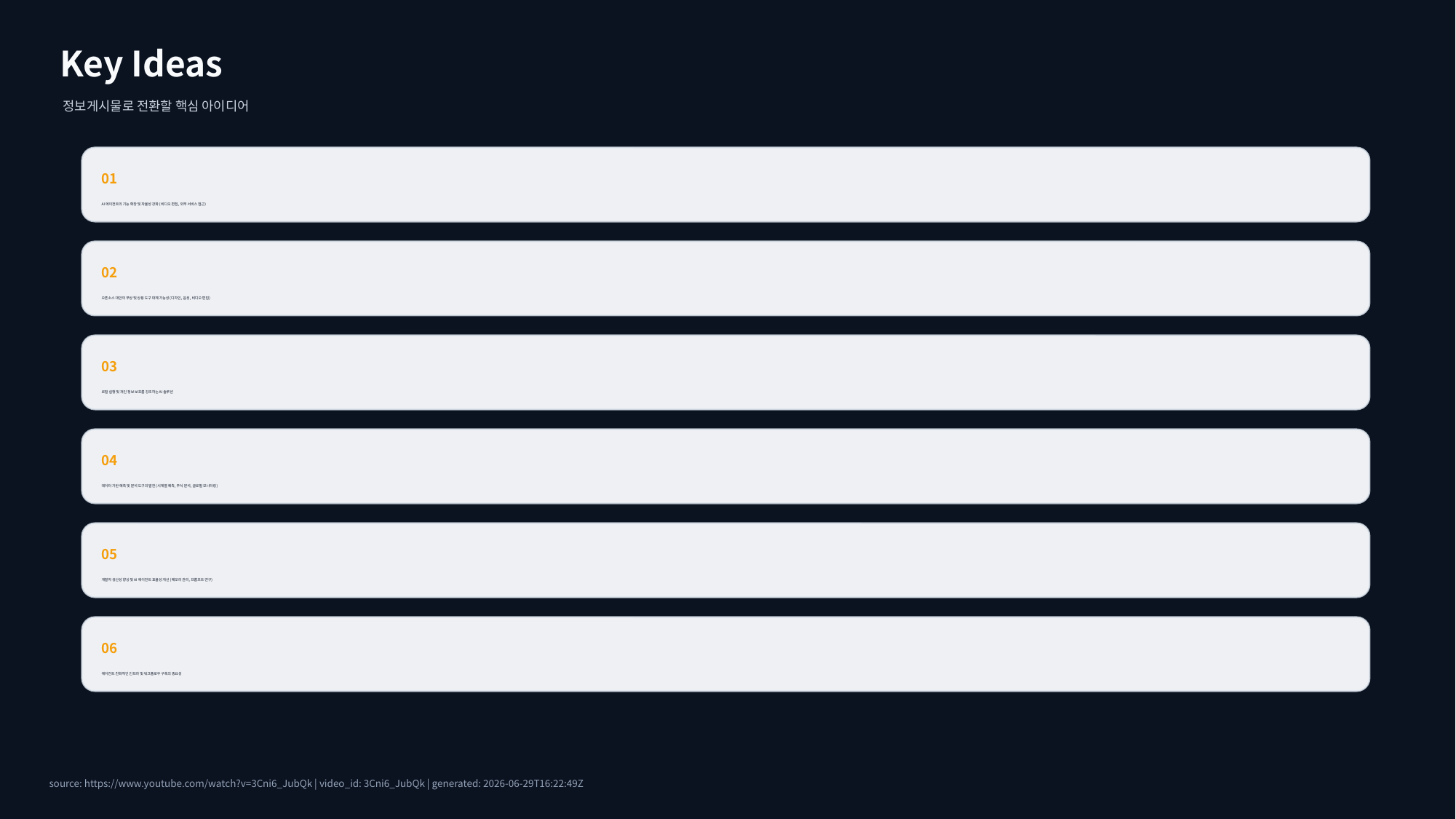

Key Ideas
정보게시물로 전환할 핵심 아이디어

01
AI 에이전트의 기능 확장 및 자율성 강화 (비디오 편집, 외부 서비스 접근)

02
오픈소스 대안의 부상 및 상용 도구 대체 가능성 (디자인, 음성, 비디오 편집)

03
로컬 실행 및 개인 정보 보호를 강조하는 AI 솔루션

04
데이터 기반 예측 및 분석 도구의 발전 (시계열 예측, 주식 분석, 글로벌 모니터링)

05
개발자 생산성 향상 및 AI 에이전트 효율성 개선 (메모리 관리, 프롬프트 연구)

06
에이전트 친화적인 인프라 및 워크플로우 구축의 중요성
source: https://www.youtube.com/watch?v=3Cni6_JubQk | video_id: 3Cni6_JubQk | generated: 2026-06-29T16:22:49Z